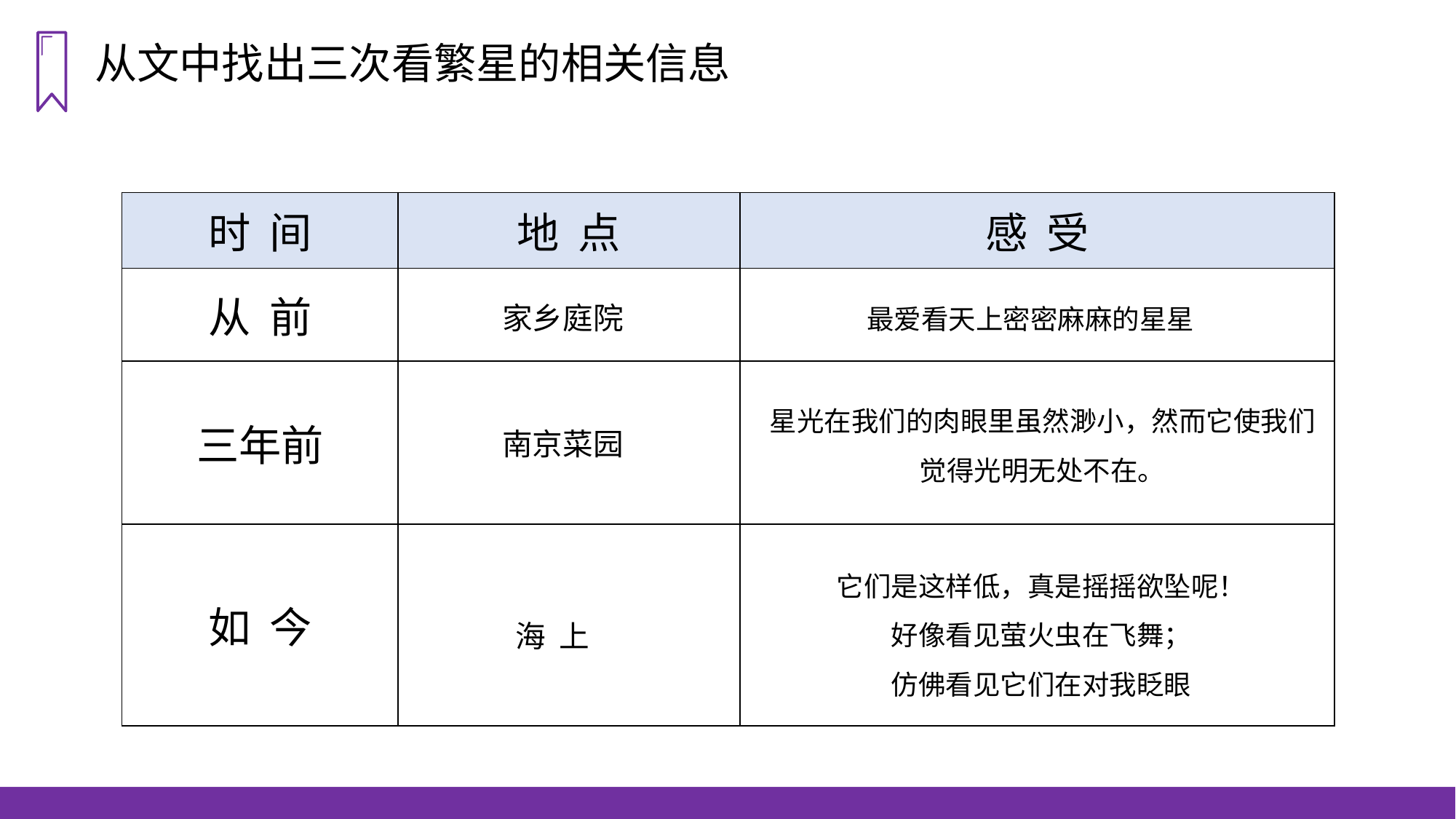

从文中找出三次看繁星的相关信息
| 时 间 | 地 点 | 感 受 |
| --- | --- | --- |
| 从 前 |  |  |
| 三年前 |  |  |
| 如 今 |  |  |
家乡庭院
最爱看天上密密麻麻的星星
星光在我们的肉眼里虽然渺小，然而它使我们觉得光明无处不在。
南京菜园
它们是这样低，真是摇摇欲坠呢！
好像看见萤火虫在飞舞；
仿佛看见它们在对我眨眼
海  上